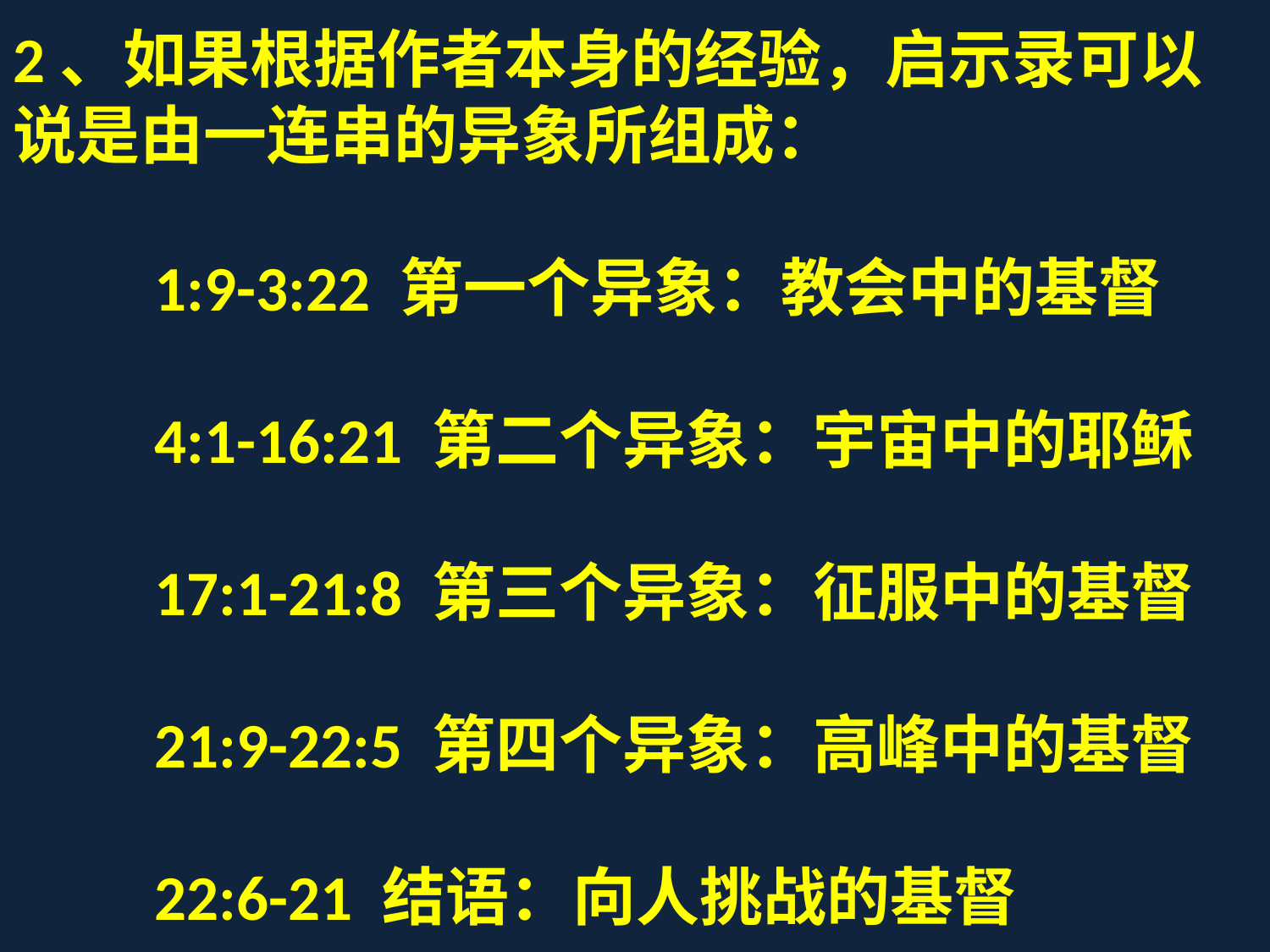

2、如果根据作者本身的经验，启示录可以说是由一连串的异象所组成：

　　1:9-3:22 第一个异象：教会中的基督

　　4:1-16:21 第二个异象：宇宙中的耶稣

　　17:1-21:8 第三个异象：征服中的基督

　　21:9-22:5 第四个异象：高峰中的基督

　　22:6-21 结语：向人挑战的基督